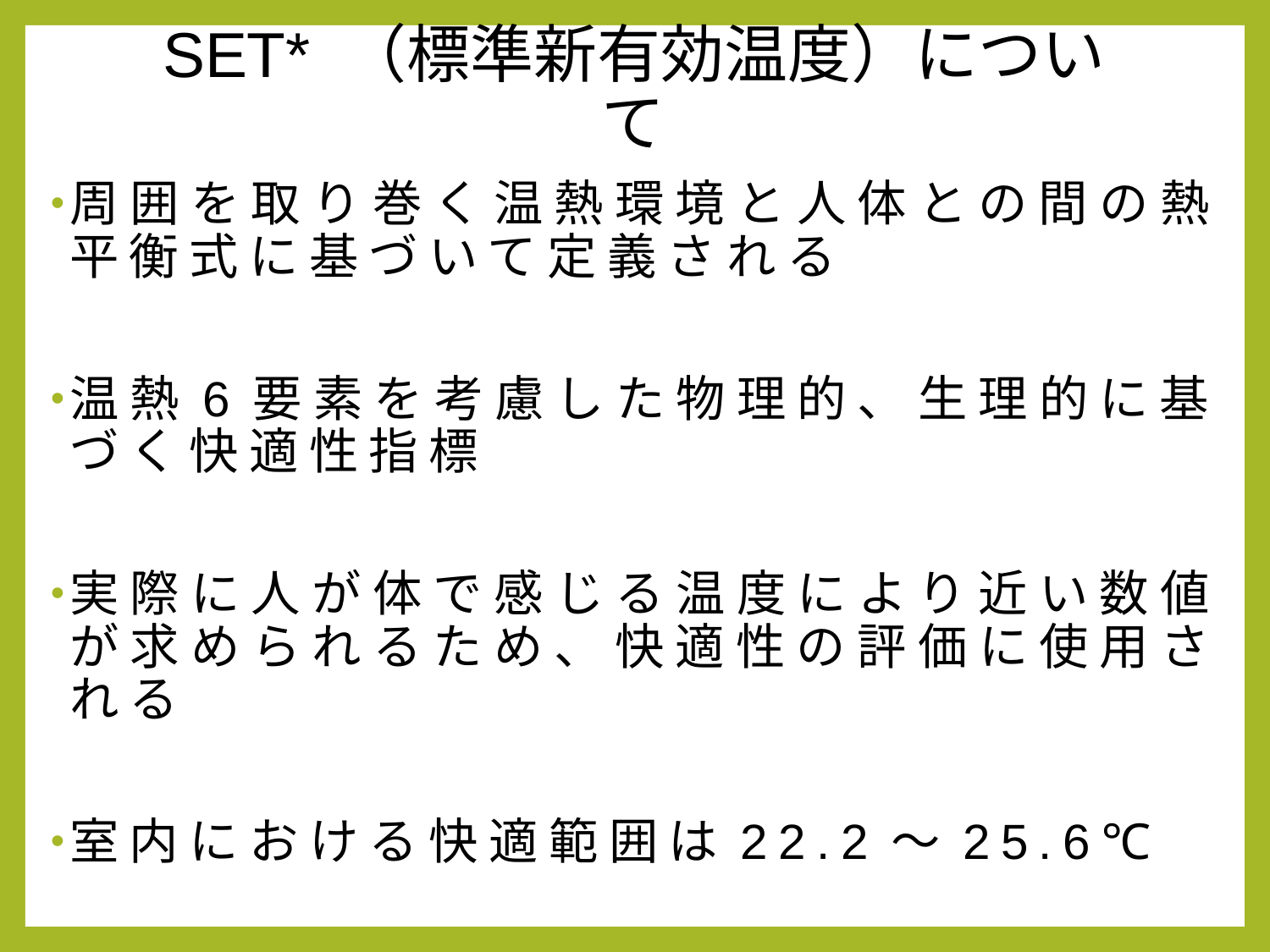

# SET* （標準新有効温度）について
周囲を取り巻く温熱環境と人体との間の熱平衡式に基づいて定義される

温熱6要素を考慮した物理的、生理的に基づく快適性指標

実際に人が体で感じる温度により近い数値が求められるため、快適性の評価に使用される

室内における快適範囲は22.2～25.6℃